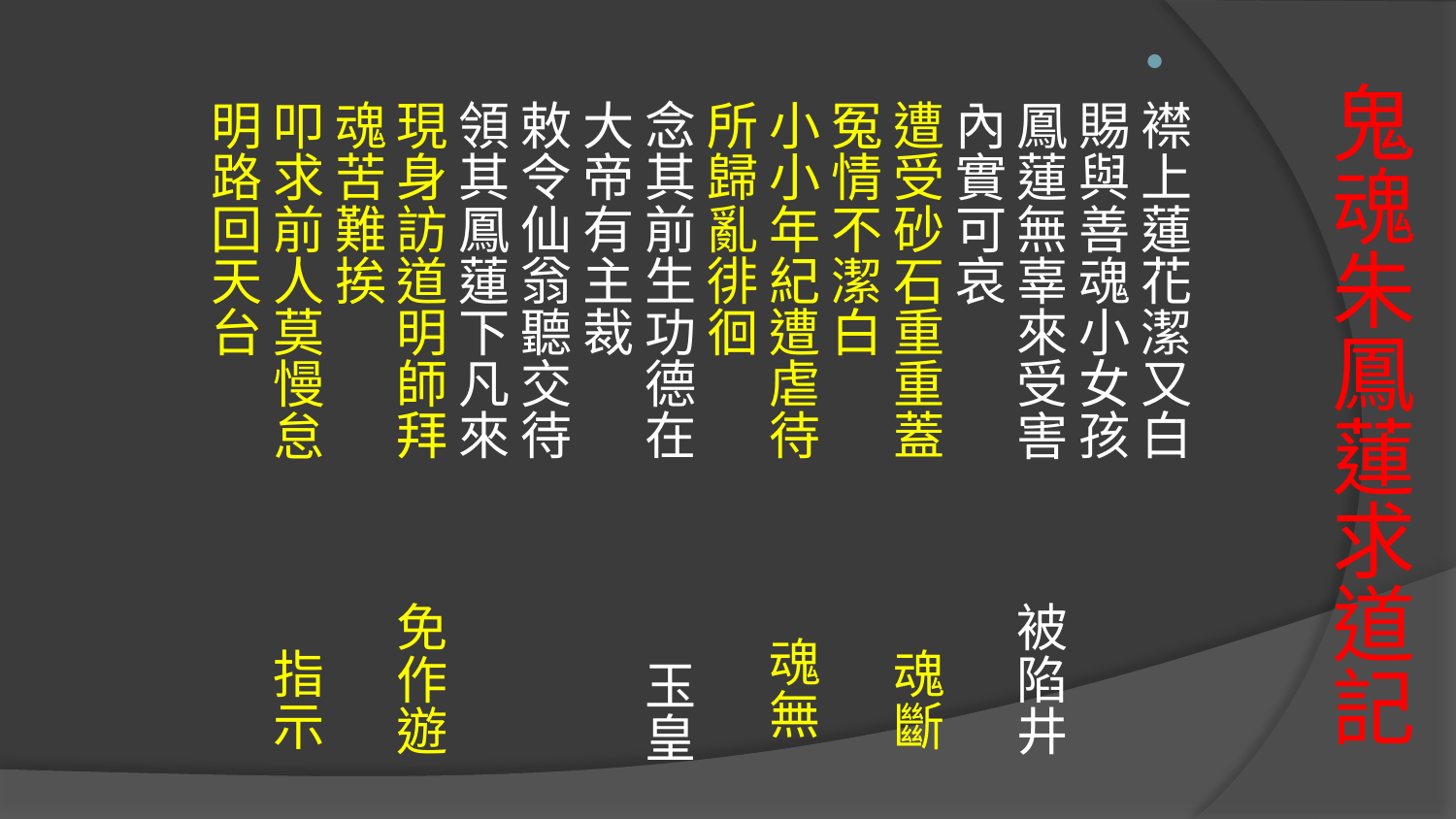

襟上蓮花潔又白                       賜與善魂小女孩
鳳蓮無辜來受害            被陷井內實可哀
遭受砂石重重蓋                魂斷冤情不潔白
小小年紀遭虐待               魂無所歸亂徘徊
念其前生功德在                 玉皇大帝有主裁
敕令仙翁聽交待                         領其鳳蓮下凡來
現身訪道明師拜            免作遊魂苦難挨
叩求前人莫慢怠                指示明路回天台

# 鬼魂朱鳳蓮求道記